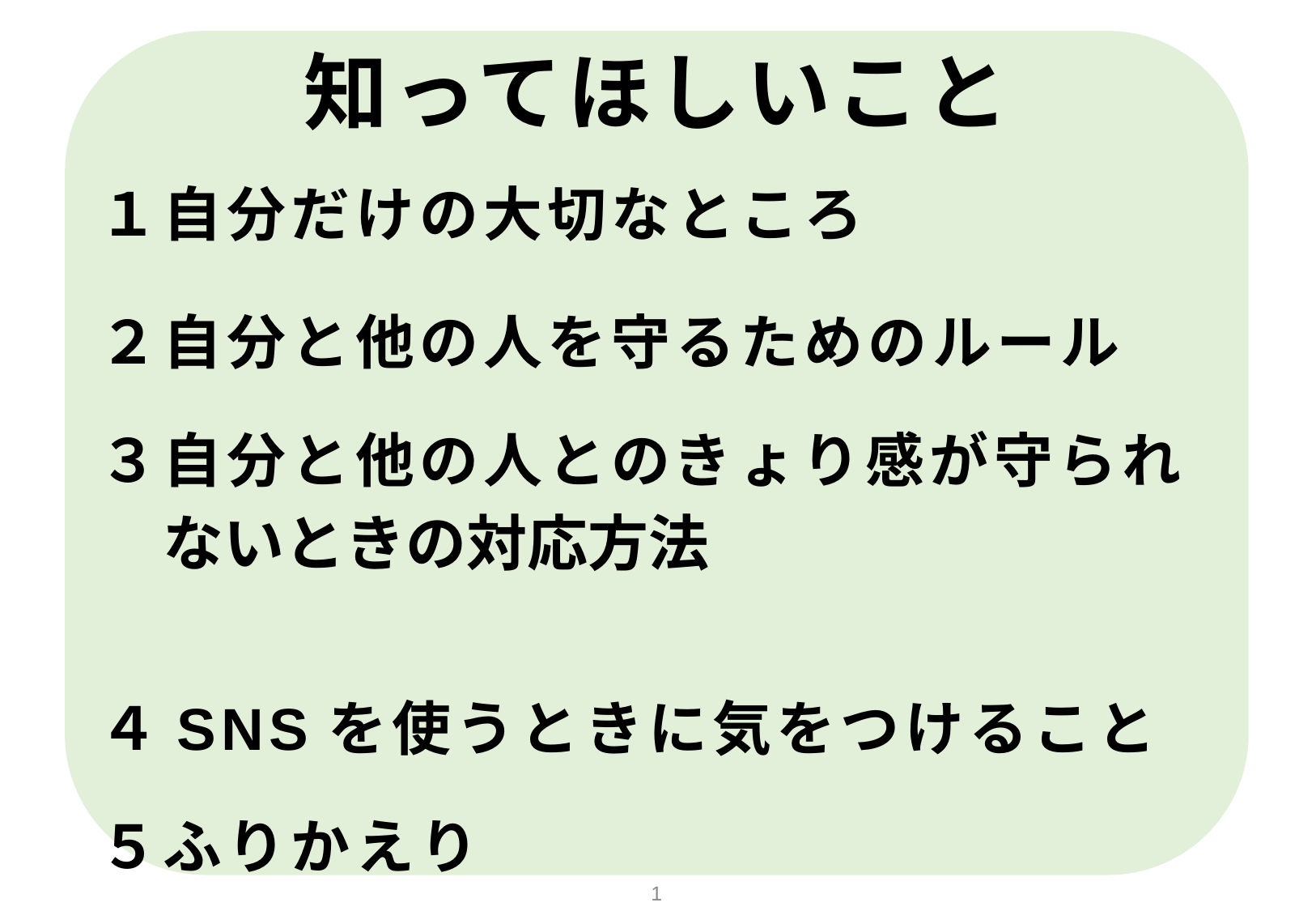

知ってほしいこと
１自分だけの大切なところ

２自分と他の人を守るためのルール

３自分と他の人とのきょり感が守られ

４SNSを使うときに気をつけること

５ふりかえり
ないときの対応方法
1